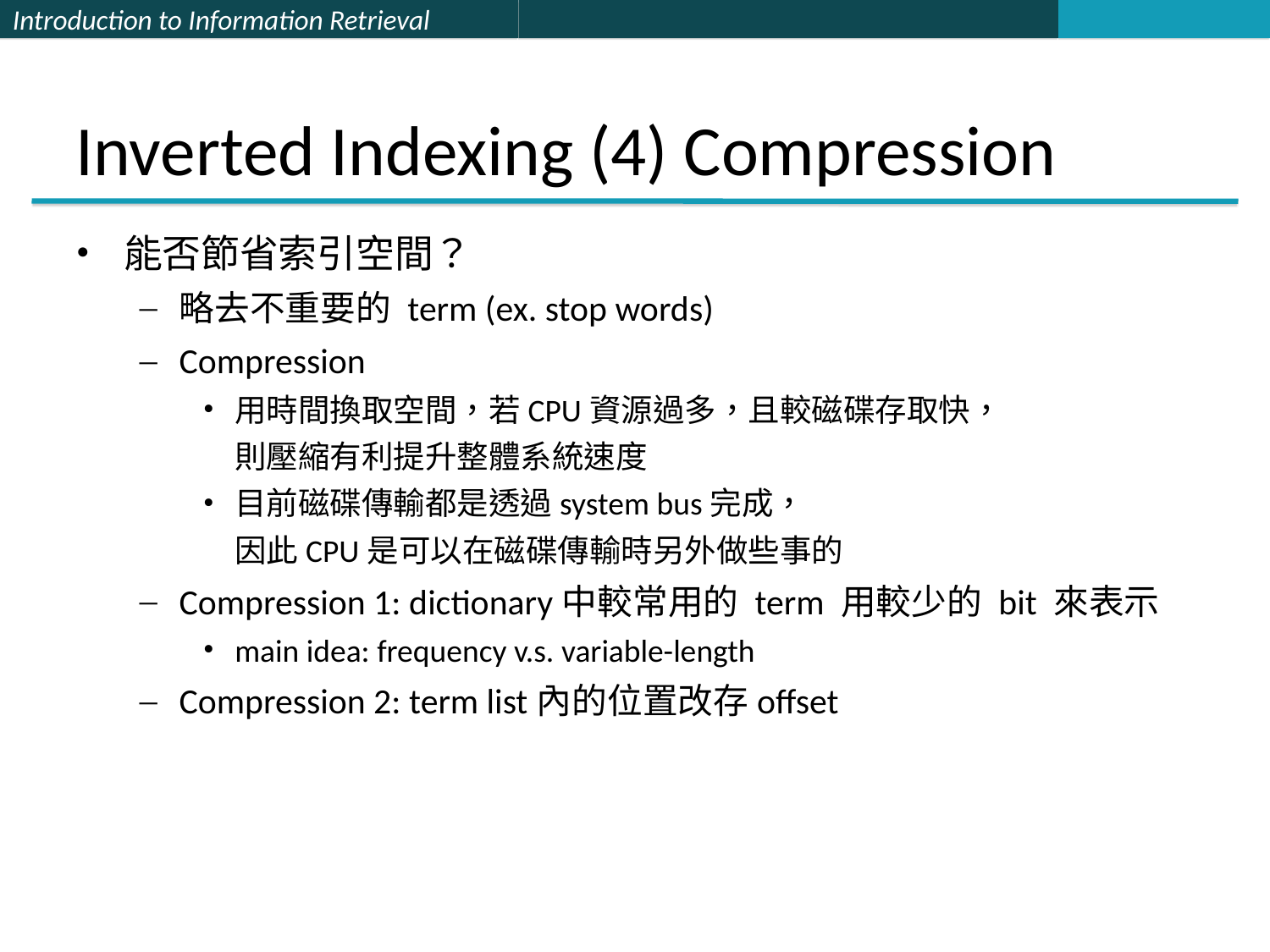

# Inverted Indexing (4) Compression
能否節省索引空間？
略去不重要的 term (ex. stop words)
Compression
用時間換取空間，若CPU資源過多，且較磁碟存取快，
	則壓縮有利提升整體系統速度
目前磁碟傳輸都是透過system bus完成，
	因此CPU是可以在磁碟傳輸時另外做些事的
Compression 1: dictionary中較常用的 term 用較少的 bit 來表示
main idea: frequency v.s. variable-length
Compression 2: term list內的位置改存offset